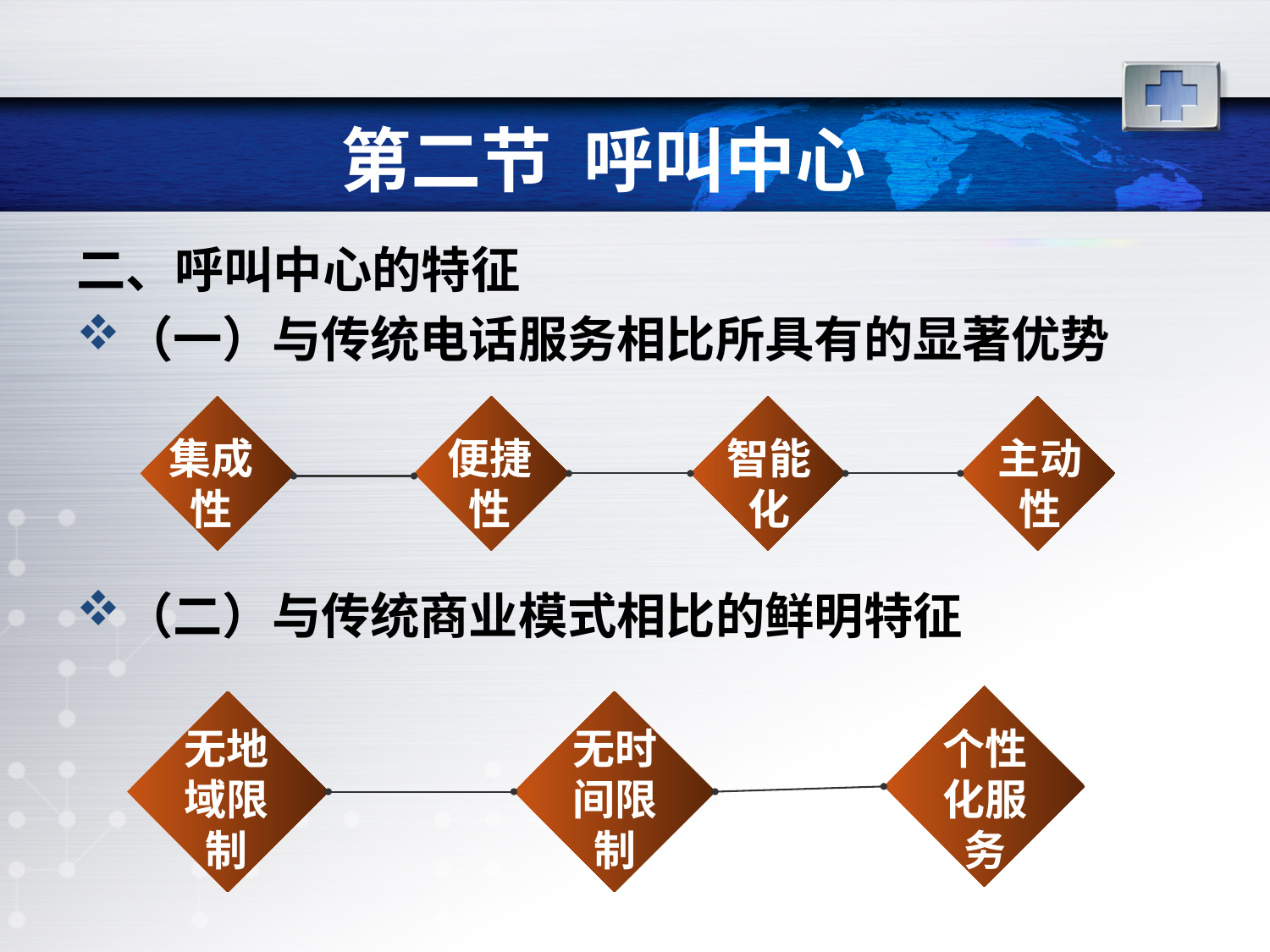

# 第二节  呼叫中心
二、呼叫中心的特征
（一）与传统电话服务相比所具有的显著优势

（二）与传统商业模式相比的鲜明特征

集成性
便捷性
智能化
主动性

无地域限制
无时间限制
个性化服务